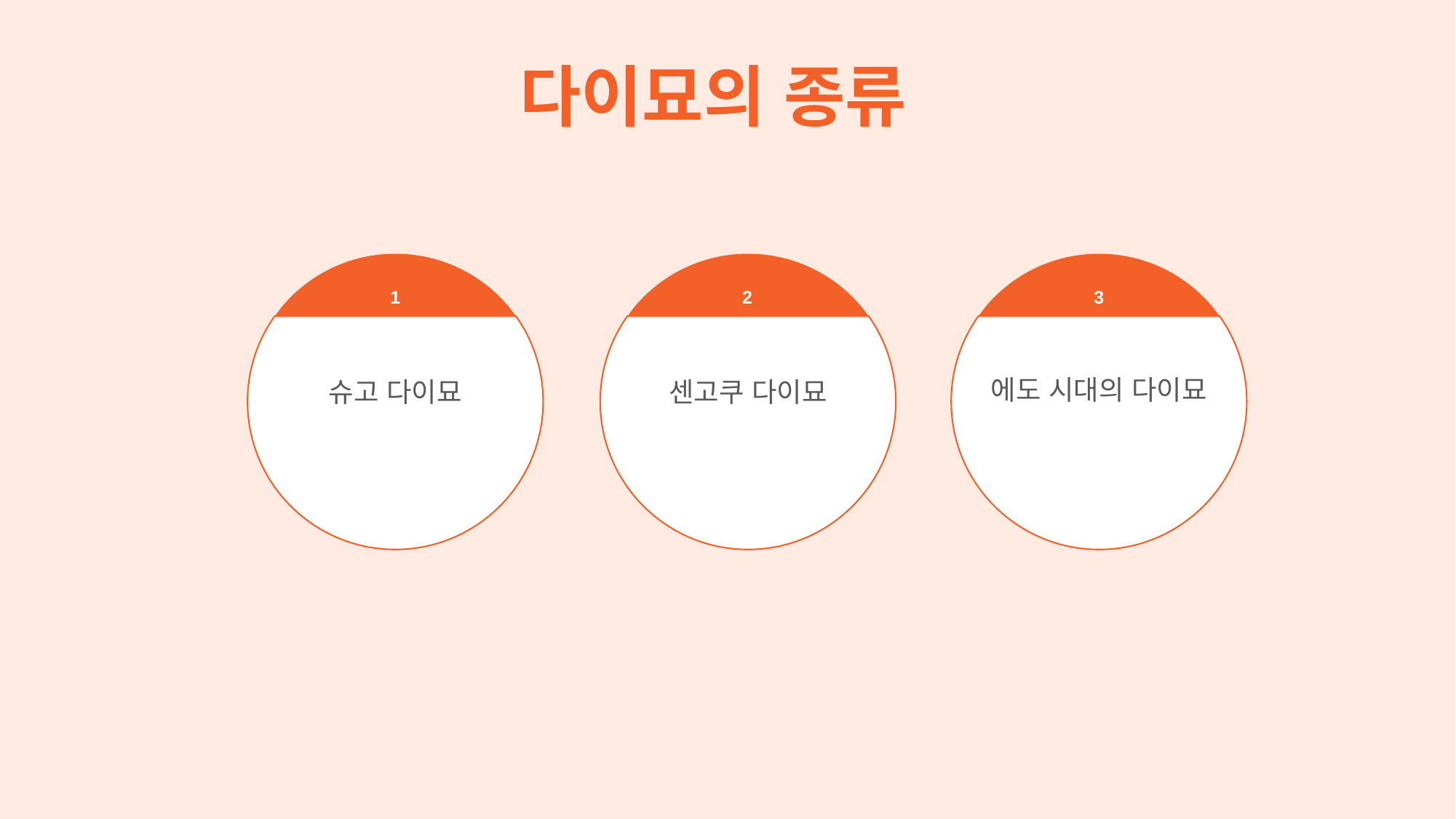

다이묘의 종류

1
2
3

에도 시대의 다이묘
슈고 다이묘
센고쿠 다이묘